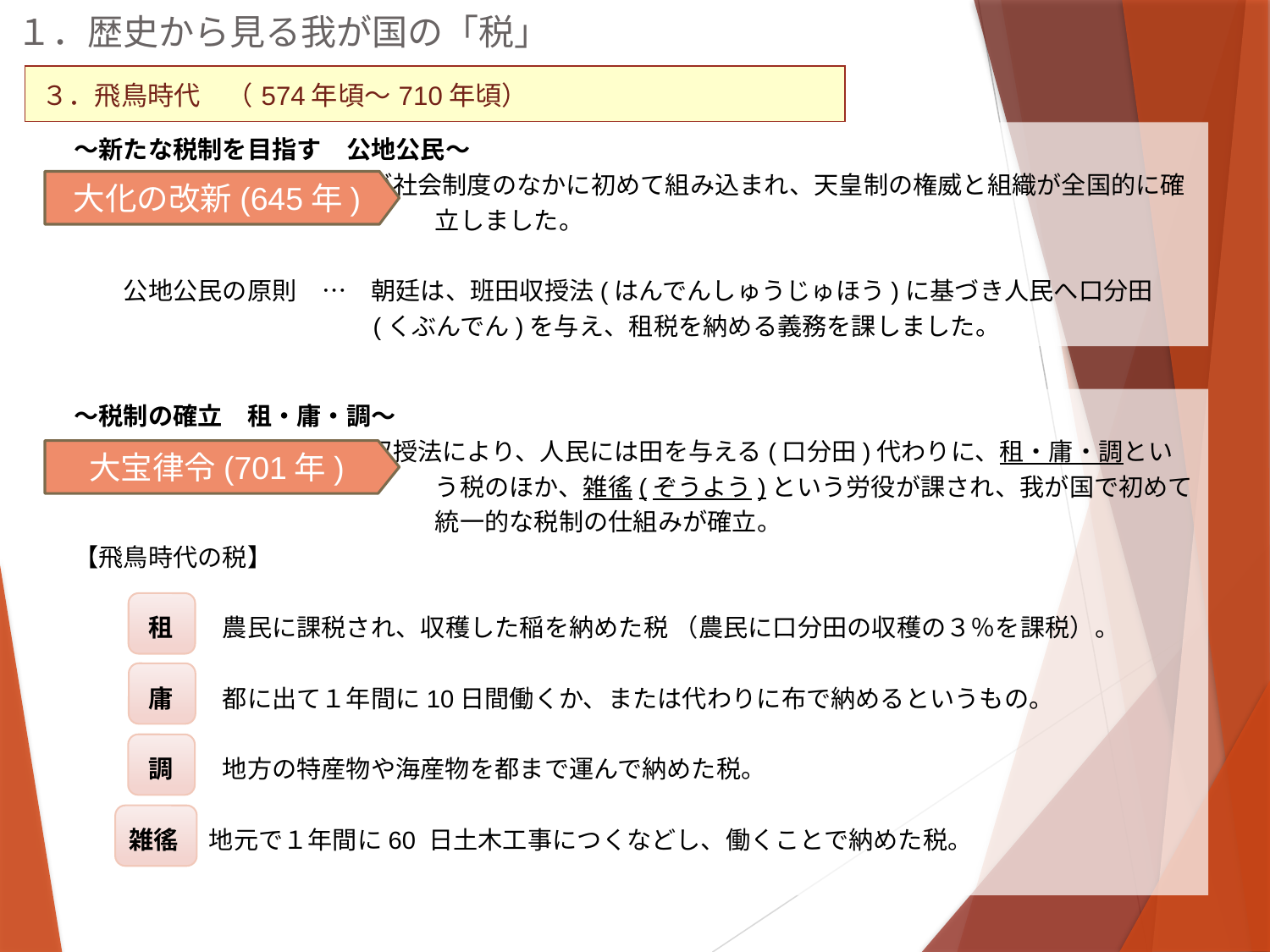

１．歴史から見る我が国の「税」
| ３．飛鳥時代　（574年頃～710年頃） |
| --- |
～新たな税制を目指す　公地公民～
税金が社会制度のなかに初めて組み込まれ、天皇制の権威と組織が全国的に確立しました。

　　公地公民の原則　…　朝廷は、班田収授法(はんでんしゅうじゅほう)に基づき人民へ口分田(くぶんでん)を与え、租税を納める義務を課しました。
大化の改新(645年)
～税制の確立　租・庸・調～
班田収授法により、人民には田を与える(口分田)代わりに、租・庸・調という税のほか、雑徭(ぞうよう)という労役が課され、我が国で初めて統一的な税制の仕組みが確立。
【飛鳥時代の税】

　　　租　　農民に課税され、収穫した稲を納めた税 （農民に口分田の収穫の３％を課税）。

　　　庸　　都に出て１年間に10日間働くか、または代わりに布で納めるというもの。

　　　調　　地方の特産物や海産物を都まで運んで納めた税。

　　 雑徭　 地元で１年間に60 日土木工事につくなどし、働くことで納めた税。

大宝律令(701年)